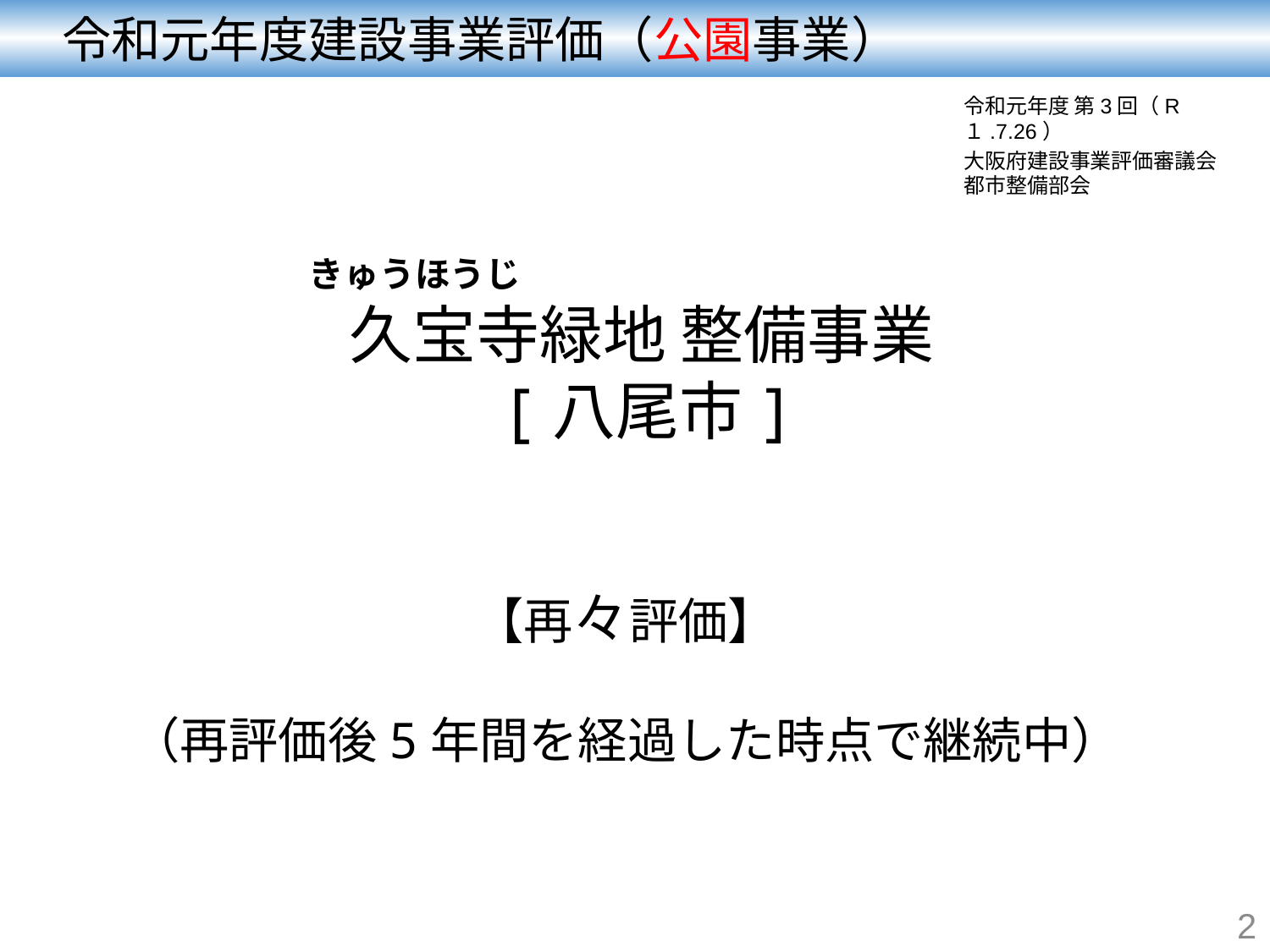

令和元年度建設事業評価（公園事業）
令和元年度 第3回（R１.7.26）
大阪府建設事業評価審議会　都市整備部会

　　　　きゅうほうじ
　久宝寺緑地 整備事業
  [八尾市]
【再々評価】

（再評価後5年間を経過した時点で継続中）
2